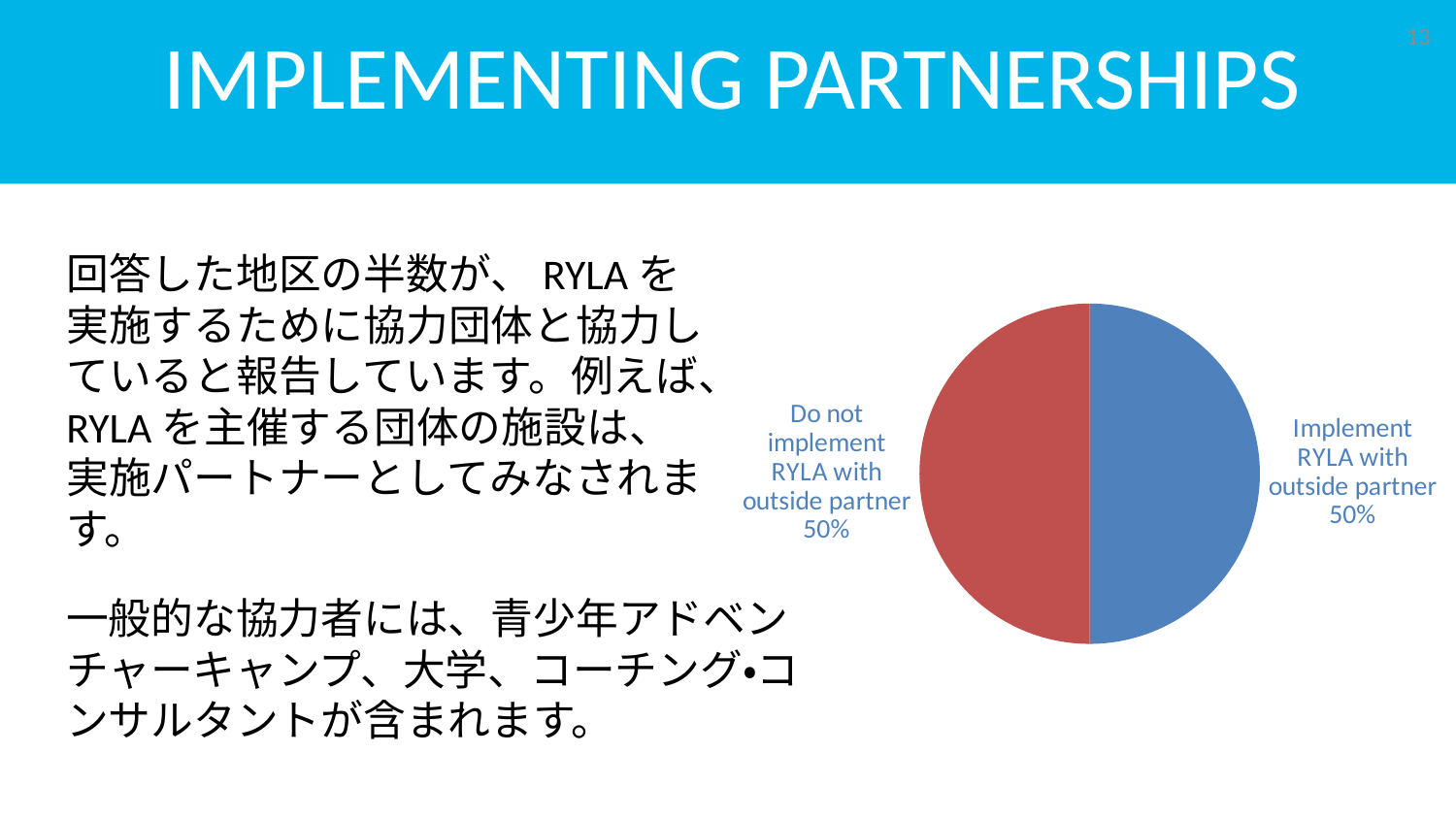

# Implementing Partnerships
13

### Chart

| Category | Column1 |
|---|---|
| Implement RYLA with outside partner | 50.0 |
| Do not implement RYLA with outside partner | 50.0 |
回答した地区の半数が、RYLAを実施するために協力団体と協力していると報告しています。例えば、RYLAを主催する団体の施設は、実施パートナーとしてみなされます。
一般的な協力者には、青少年アドベンチャーキャンプ、大学、コーチング・コンサルタントが含まれます。